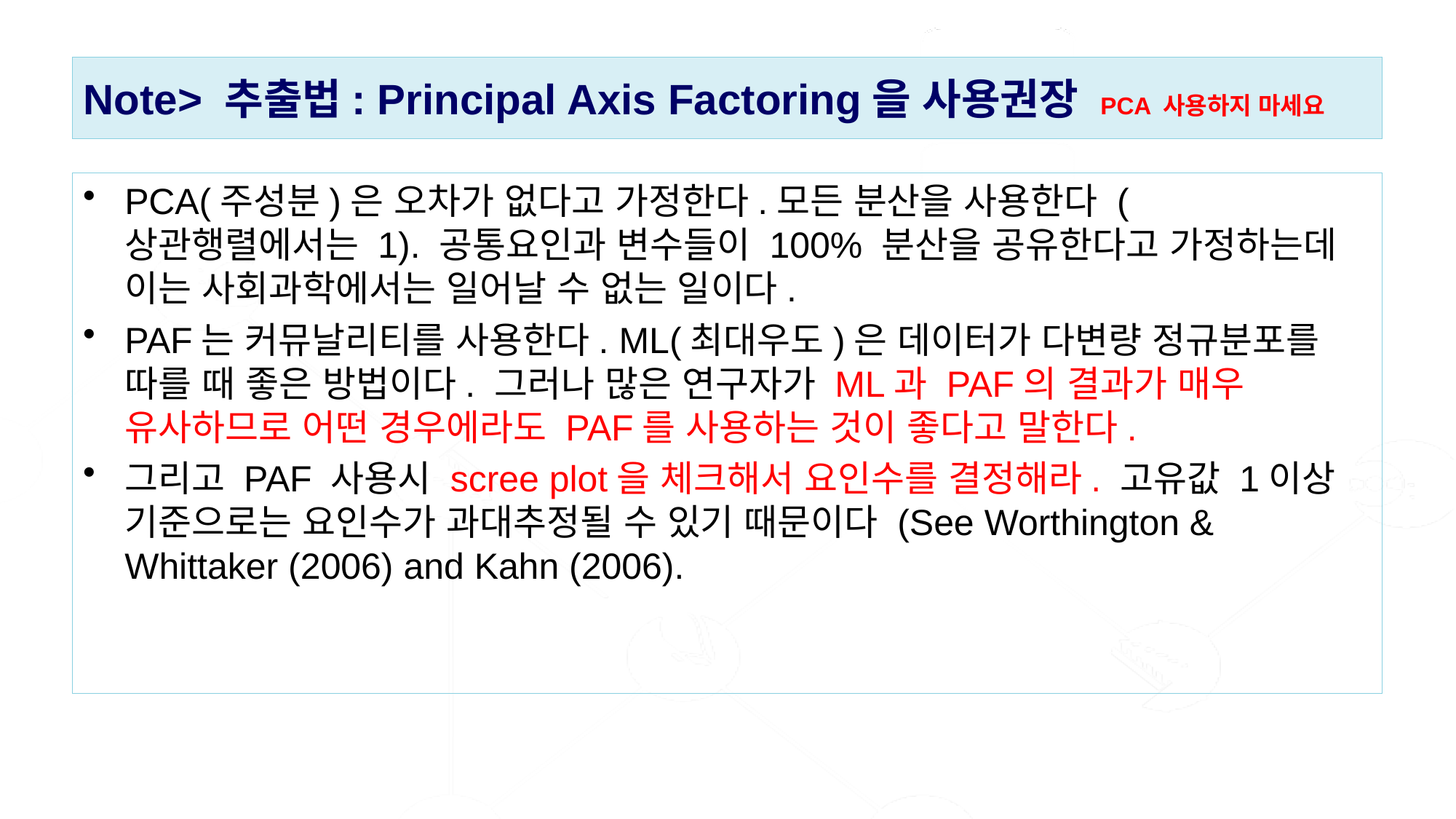

# Note> 추출법: Principal Axis Factoring을 사용권장 PCA 사용하지 마세요
PCA(주성분)은 오차가 없다고 가정한다.모든 분산을 사용한다 (상관행렬에서는 1). 공통요인과 변수들이 100% 분산을 공유한다고 가정하는데 이는 사회과학에서는 일어날 수 없는 일이다.
PAF는 커뮤날리티를 사용한다. ML(최대우도)은 데이터가 다변량 정규분포를 따를 때 좋은 방법이다. 그러나 많은 연구자가 ML과 PAF의 결과가 매우 유사하므로 어떤 경우에라도 PAF를 사용하는 것이 좋다고 말한다.
그리고 PAF 사용시 scree plot을 체크해서 요인수를 결정해라. 고유값 1이상 기준으로는 요인수가 과대추정될 수 있기 때문이다 (See Worthington & Whittaker (2006) and Kahn (2006).